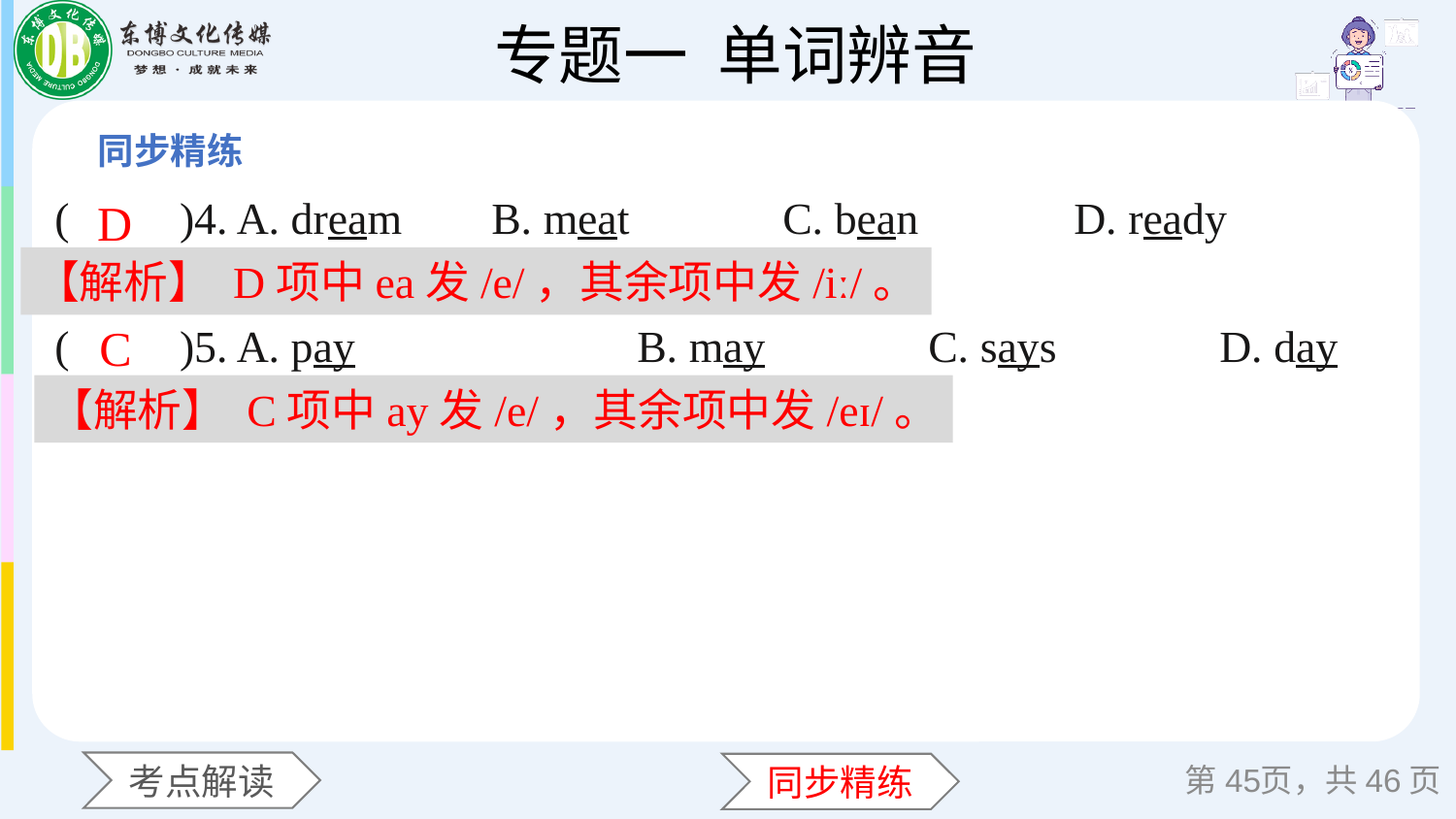

(　　)4. A. dream	B. meat		C. bean		D. ready

(　　)5. A. pay		B. may		C. says		D. day

D
【解析】 D项中ea发/e/，其余项中发/iː/。
C
【解析】 C项中ay发/e/，其余项中发/eɪ/。
第45页，共46页